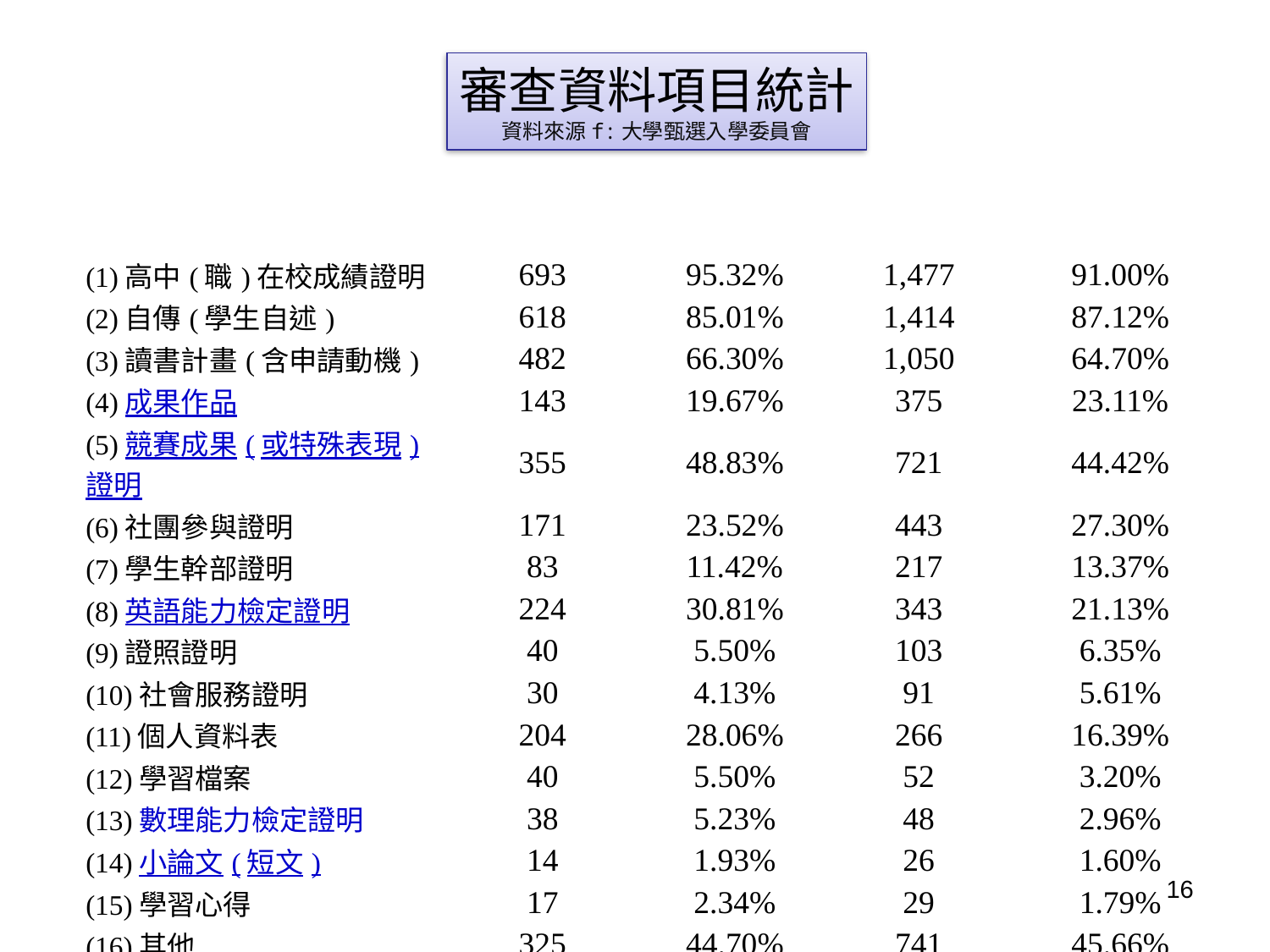

審查資料項目統計
資料來源f:大學甄選入學委員會
| 審查資料項目名稱 | 24所試辦大學 採用校系數 | 比例 (有採用校系共727) | 71所大學 採用校系數 | 比例 (有採用校系共1623) |
| --- | --- | --- | --- | --- |
| (1)高中(職)在校成績證明 | 693 | 95.32% | 1,477 | 91.00% |
| (2)自傳(學生自述) | 618 | 85.01% | 1,414 | 87.12% |
| (3)讀書計畫(含申請動機) | 482 | 66.30% | 1,050 | 64.70% |
| (4)成果作品 | 143 | 19.67% | 375 | 23.11% |
| (5)競賽成果(或特殊表現)證明 | 355 | 48.83% | 721 | 44.42% |
| (6)社團參與證明 | 171 | 23.52% | 443 | 27.30% |
| (7)學生幹部證明 | 83 | 11.42% | 217 | 13.37% |
| (8)英語能力檢定證明 | 224 | 30.81% | 343 | 21.13% |
| (9)證照證明 | 40 | 5.50% | 103 | 6.35% |
| (10)社會服務證明 | 30 | 4.13% | 91 | 5.61% |
| (11)個人資料表 | 204 | 28.06% | 266 | 16.39% |
| (12)學習檔案 | 40 | 5.50% | 52 | 3.20% |
| (13)數理能力檢定證明 | 38 | 5.23% | 48 | 2.96% |
| (14)小論文(短文) | 14 | 1.93% | 26 | 1.60% |
| (15)學習心得 | 17 | 2.34% | 29 | 1.79% |
| (16)其他 | 325 | 44.70% | 741 | 45.66% |
16